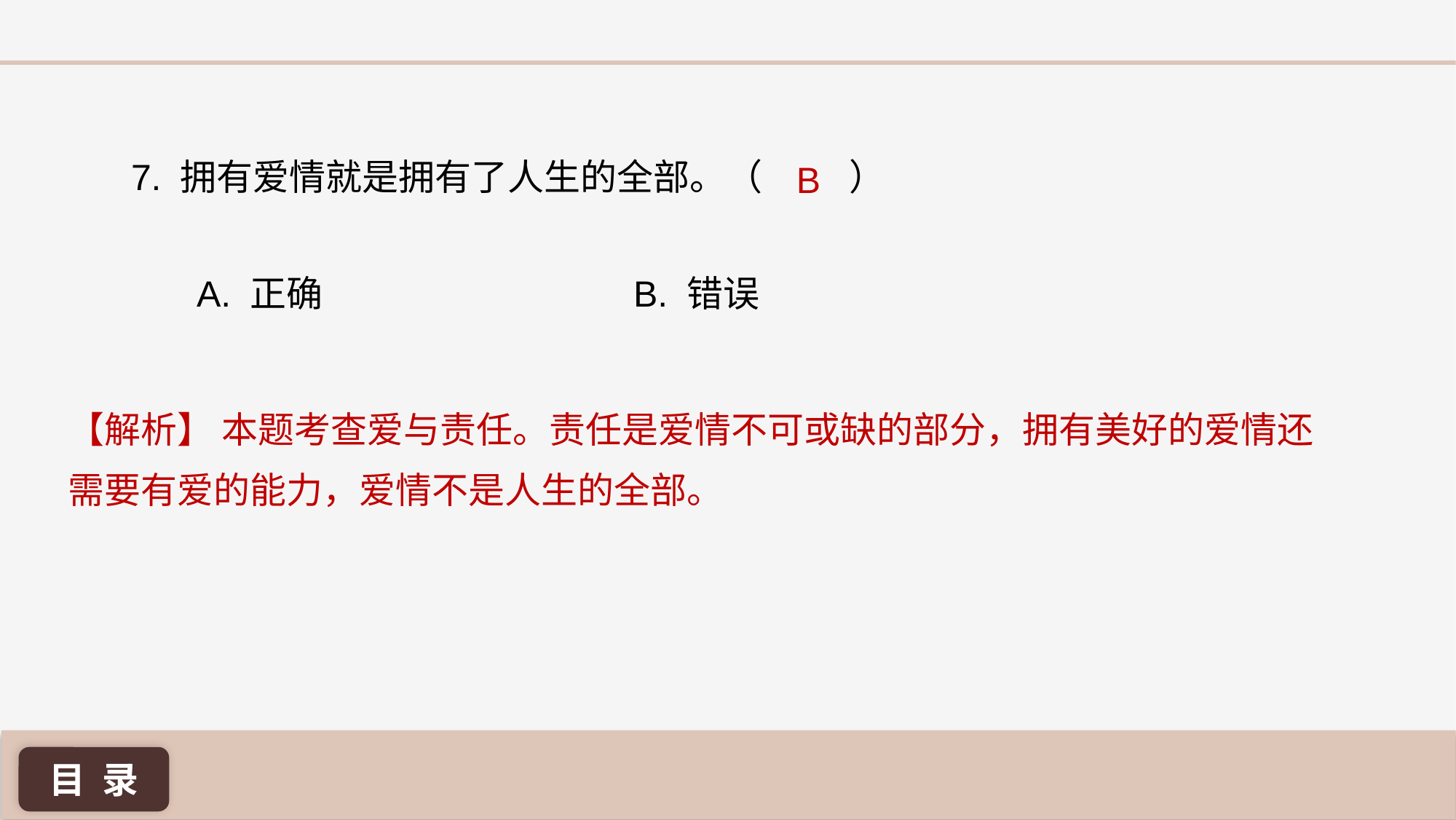

7. 拥有爱情就是拥有了人生的全部。（	 ）
B
A. 正确 			B. 错误
【解析】 本题考查爱与责任。责任是爱情不可或缺的部分，拥有美好的爱情还需要有爱的能力，爱情不是人生的全部。